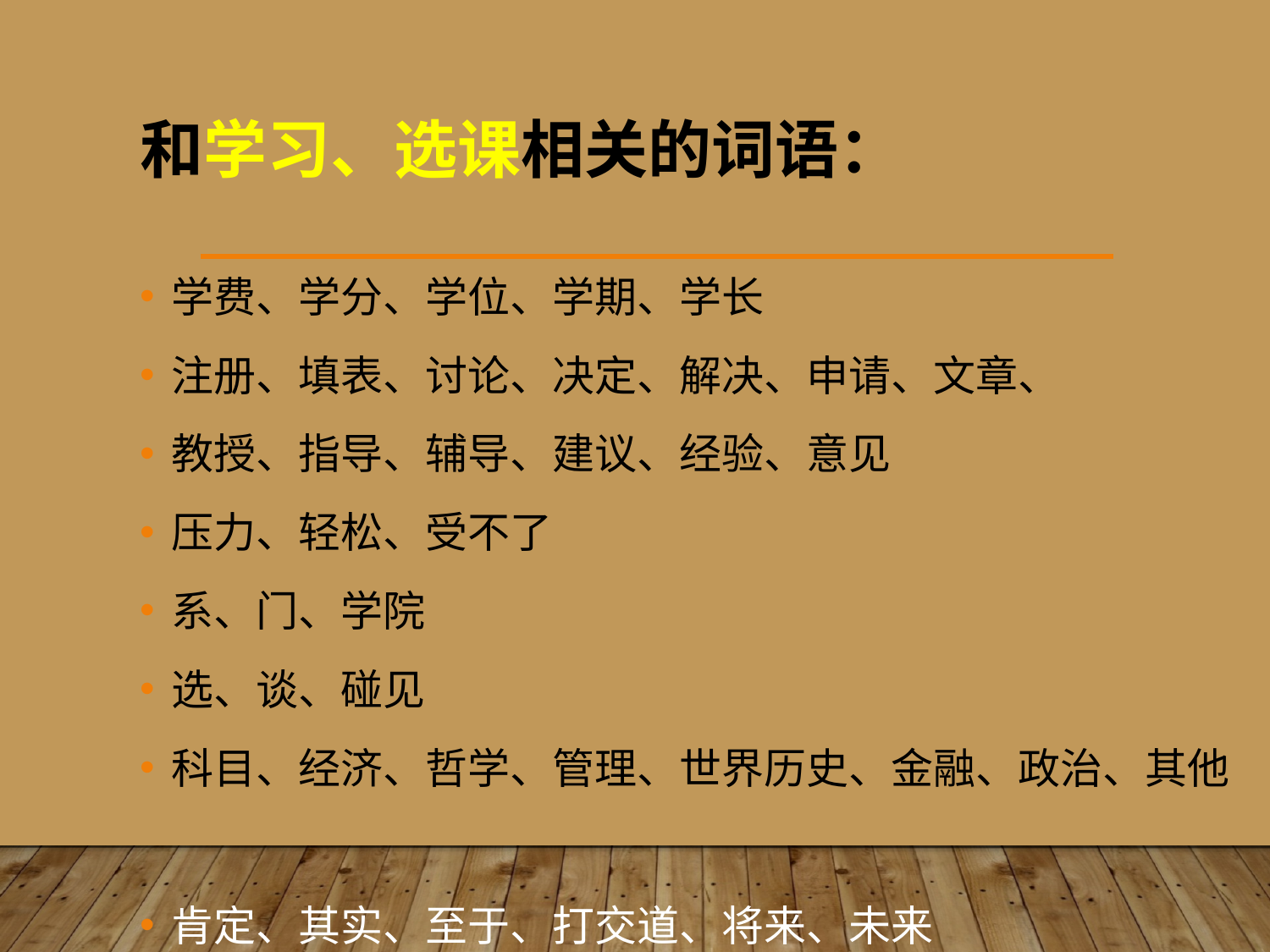

# 和学习、选课相关的词语：
学费、学分、学位、学期、学长
注册、填表、讨论、决定、解决、申请、文章、
教授、指导、辅导、建议、经验、意见
压力、轻松、受不了
系、门、学院
选、谈、碰见
科目、经济、哲学、管理、世界历史、金融、政治、其他

肯定、其实、至于、打交道、将来、未来